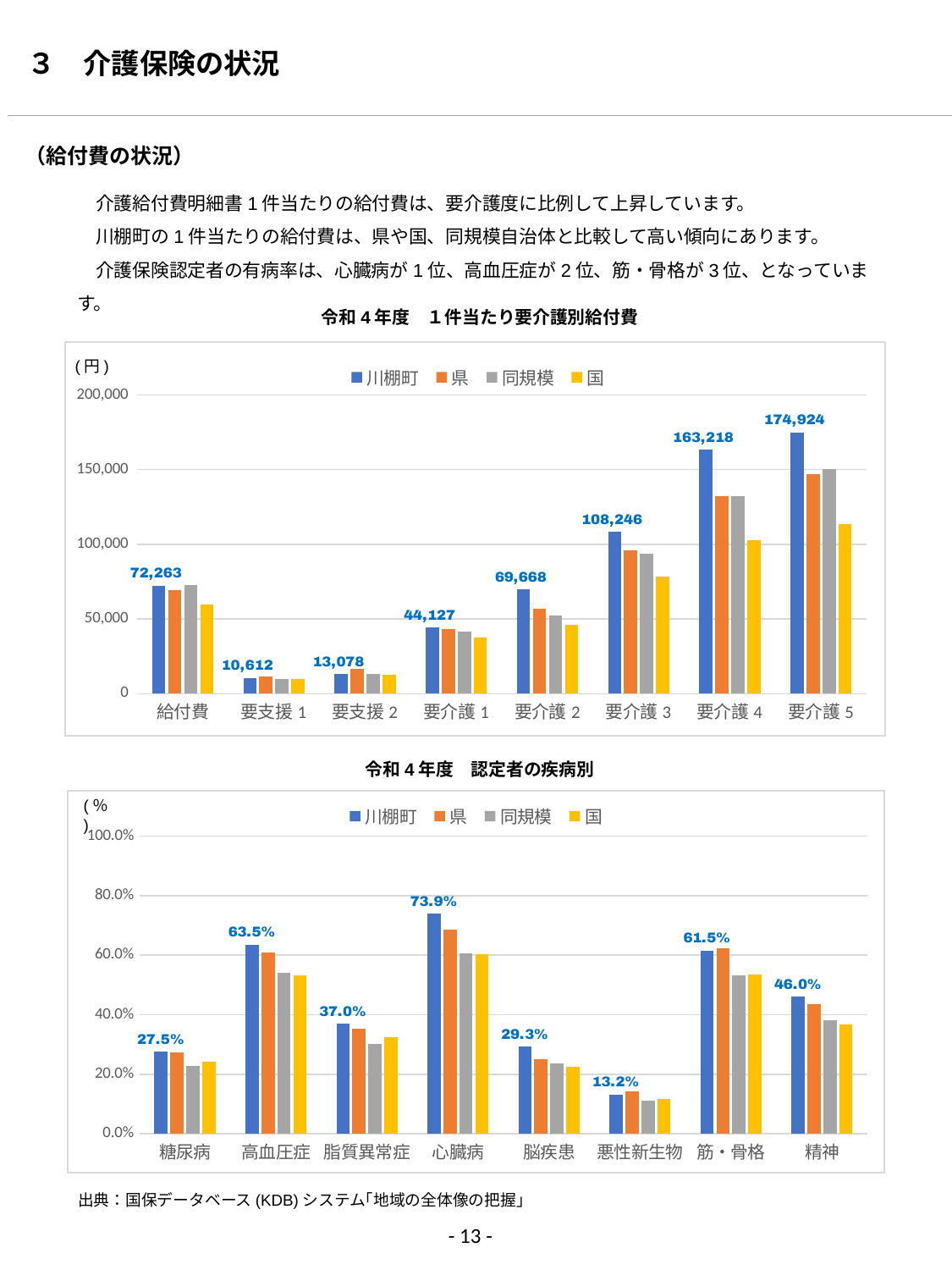

３　介護保険の状況
（給付費の状況）
　介護給付費明細書1件当たりの給付費は、要介護度に比例して上昇しています。
　川棚町の1件当たりの給付費は、県や国、同規模自治体と比較して高い傾向にあります。
　介護保険認定者の有病率は、心臓病が1位、高血圧症が2位、筋・骨格が3位、となっています。
令和4年度　１件当たり要介護別給付費

### Chart

| Category | 川棚町 | 県 | 同規模 | 国 |
|---|---|---|---|---|
| 給付費 | 72263.0 | 69584.0 | 72528.0 | 59662.0 |
| 要支援1 | 10612.0 | 11370.0 | 9642.0 | 9568.0 |
| 要支援2 | 13078.0 | 16794.0 | 13244.0 | 12723.0 |
| 要介護1 | 44127.0 | 43348.0 | 41775.0 | 37331.0 |
| 要介護2 | 69668.0 | 56773.0 | 52305.0 | 45837.0 |
| 要介護3 | 108246.0 | 96140.0 | 93625.0 | 78504.0 |
| 要介護4 | 163218.0 | 132022.0 | 132004.0 | 103025.0 |
| 要介護5 | 174924.0 | 146970.0 | 150323.0 | 113314.0 |
(円)
令和4年度　認定者の疾病別

### Chart

| Category | 川棚町 | 県 | 同規模 | 国 |
|---|---|---|---|---|
| 糖尿病 | 0.275 | 0.272 | 0.229 | 0.243 |
| 高血圧症 | 0.635 | 0.609 | 0.541 | 0.533 |
| 脂質異常症 | 0.37 | 0.354 | 0.302 | 0.326 |
| 心臓病 | 0.739 | 0.686 | 0.607 | 0.603 |
| 脳疾患 | 0.293 | 0.251 | 0.235 | 0.226 |
| 悪性新生物 | 0.132 | 0.142 | 0.11 | 0.118 |
| 筋・骨格 | 0.615 | 0.623 | 0.531 | 0.534 |
| 精神 | 0.46 | 0.436 | 0.381 | 0.368 |
(％)
出典：国保データベース(KDB)システム｢地域の全体像の把握｣
- 13 -